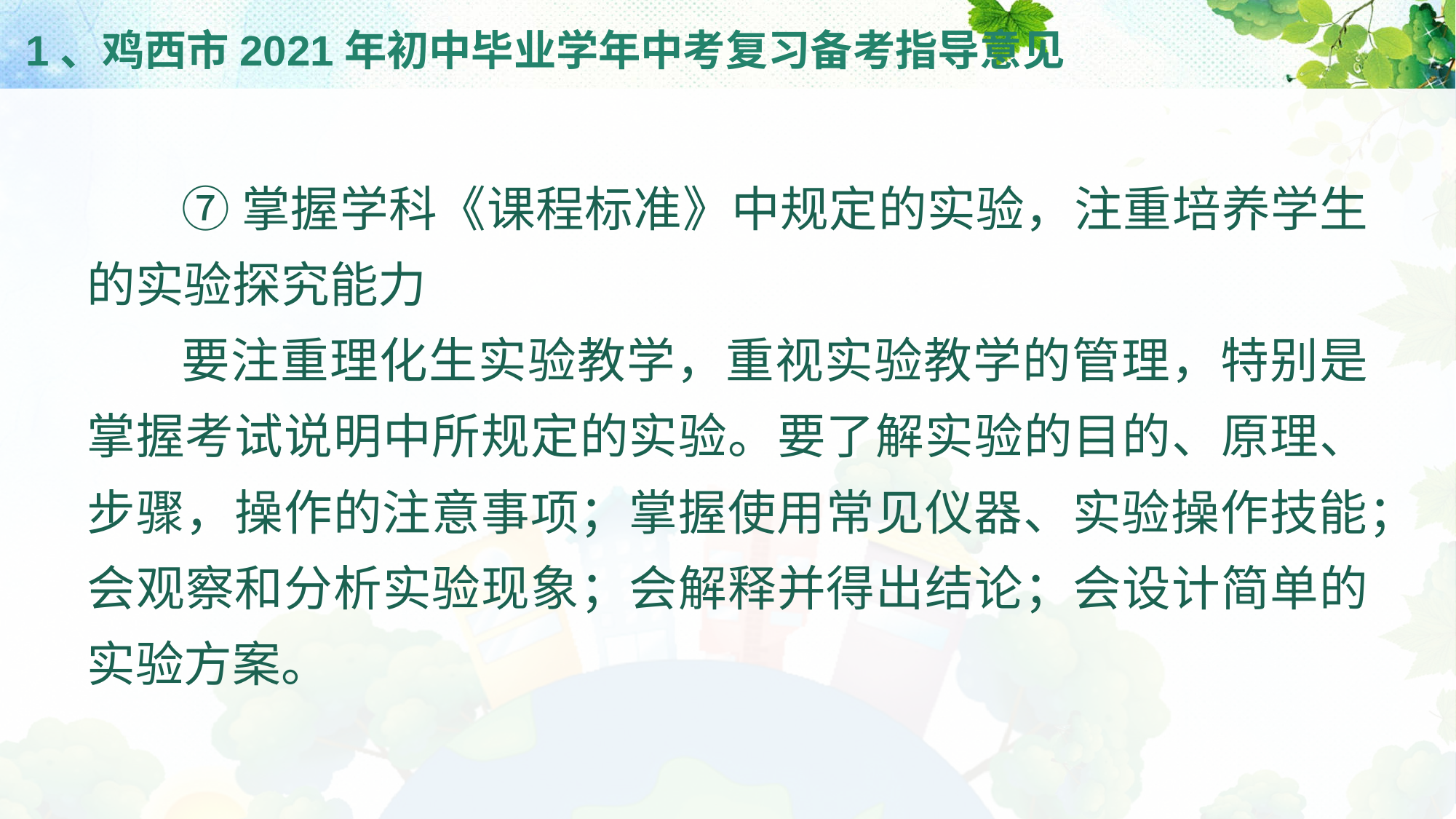

# 1、鸡西市2021年初中毕业学年中考复习备考指导意见
⑦掌握学科《课程标准》中规定的实验，注重培养学生的实验探究能力
要注重理化生实验教学，重视实验教学的管理，特别是掌握考试说明中所规定的实验。要了解实验的目的、原理、步骤，操作的注意事项；掌握使用常见仪器、实验操作技能；会观察和分析实验现象；会解释并得出结论；会设计简单的实验方案。